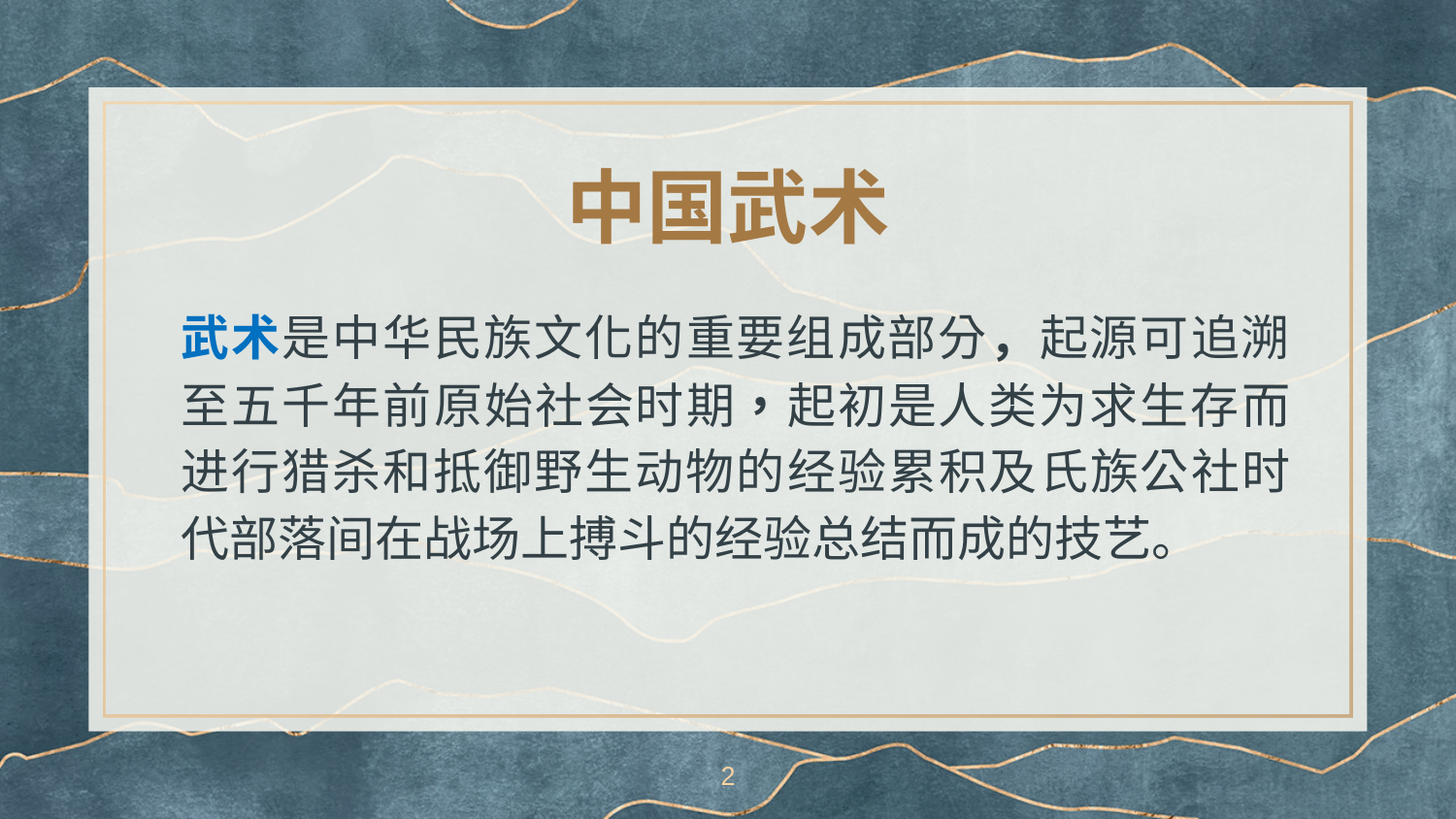

# 中国武术
武术是中华民族文化的重要组成部分，起源可追溯至五千年前原始社会时期，起初是人类为求生存而进行猎杀和抵御野生动物的经验累积及氏族公社时代部落间在战场上搏斗的经验总结而成的技艺。
2